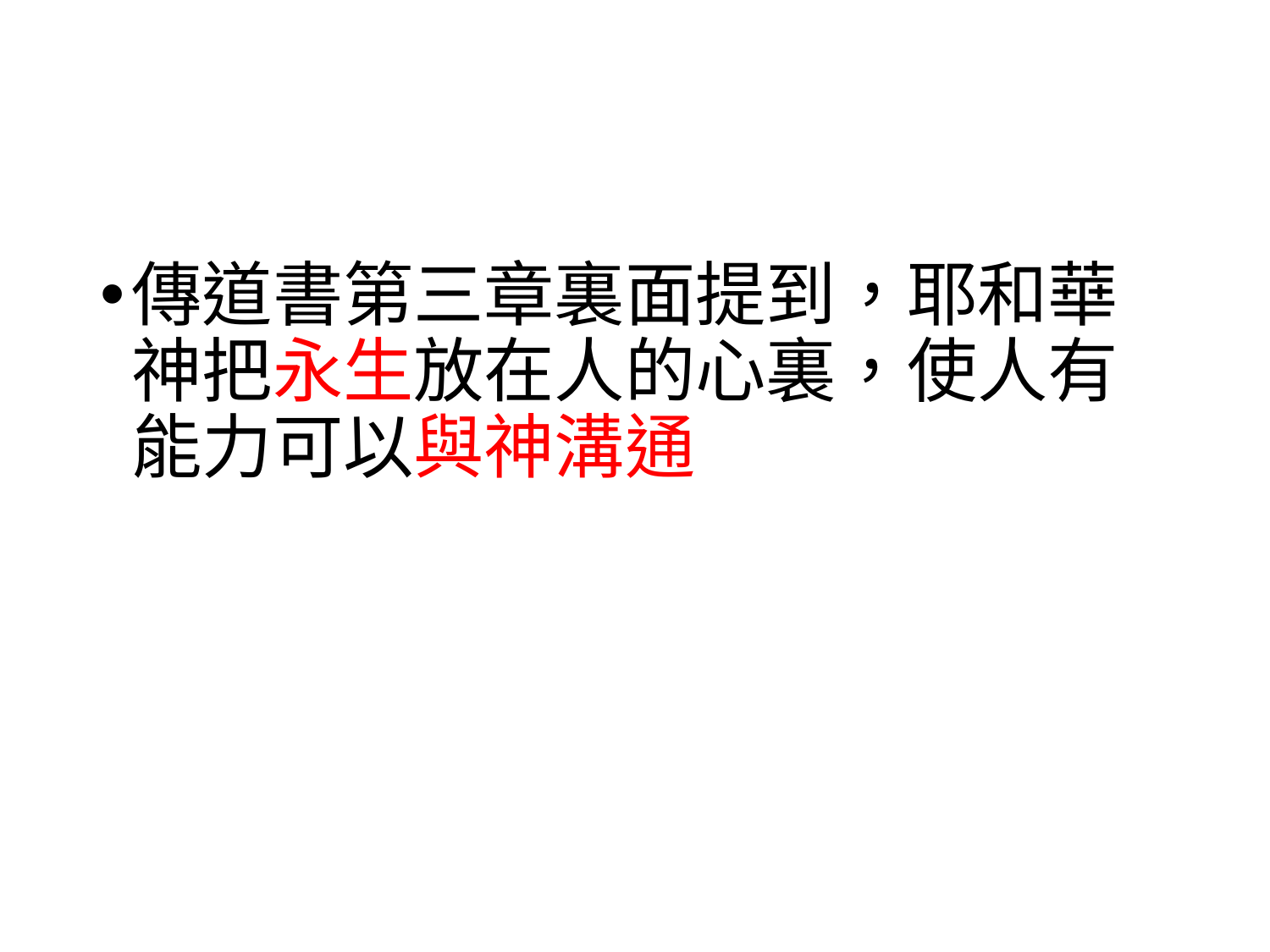

#
傳道書第三章裏面提到，耶和華神把永生放在人的心裏，使人有能力可以與神溝通